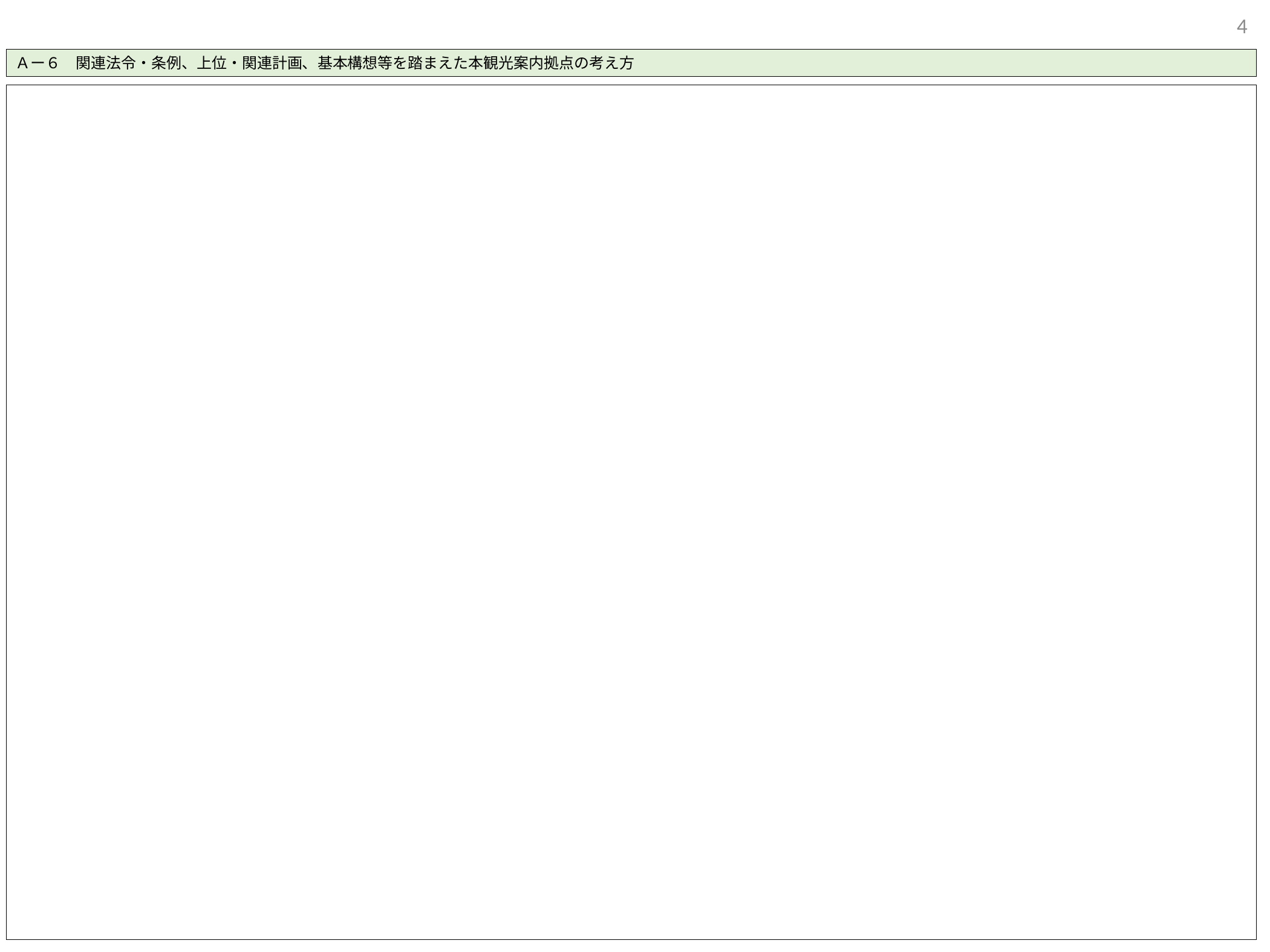

4
Ａー６　関連法令・条例、上位・関連計画、基本構想等を踏まえた本観光案内拠点の考え方